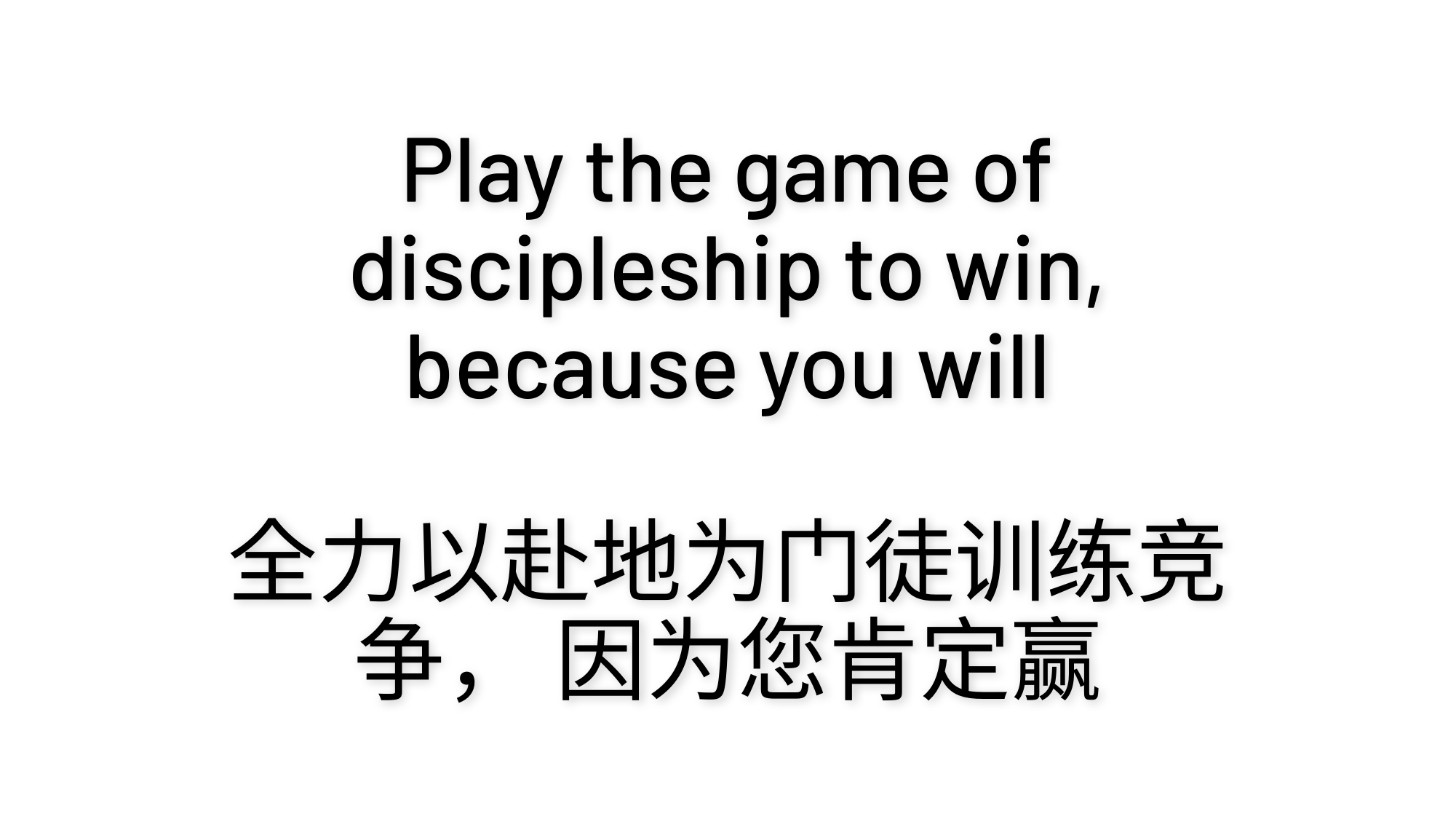

# Play the game of discipleship to win, because you will 全力以赴地为门徒训练竞争， 因为您肯定赢